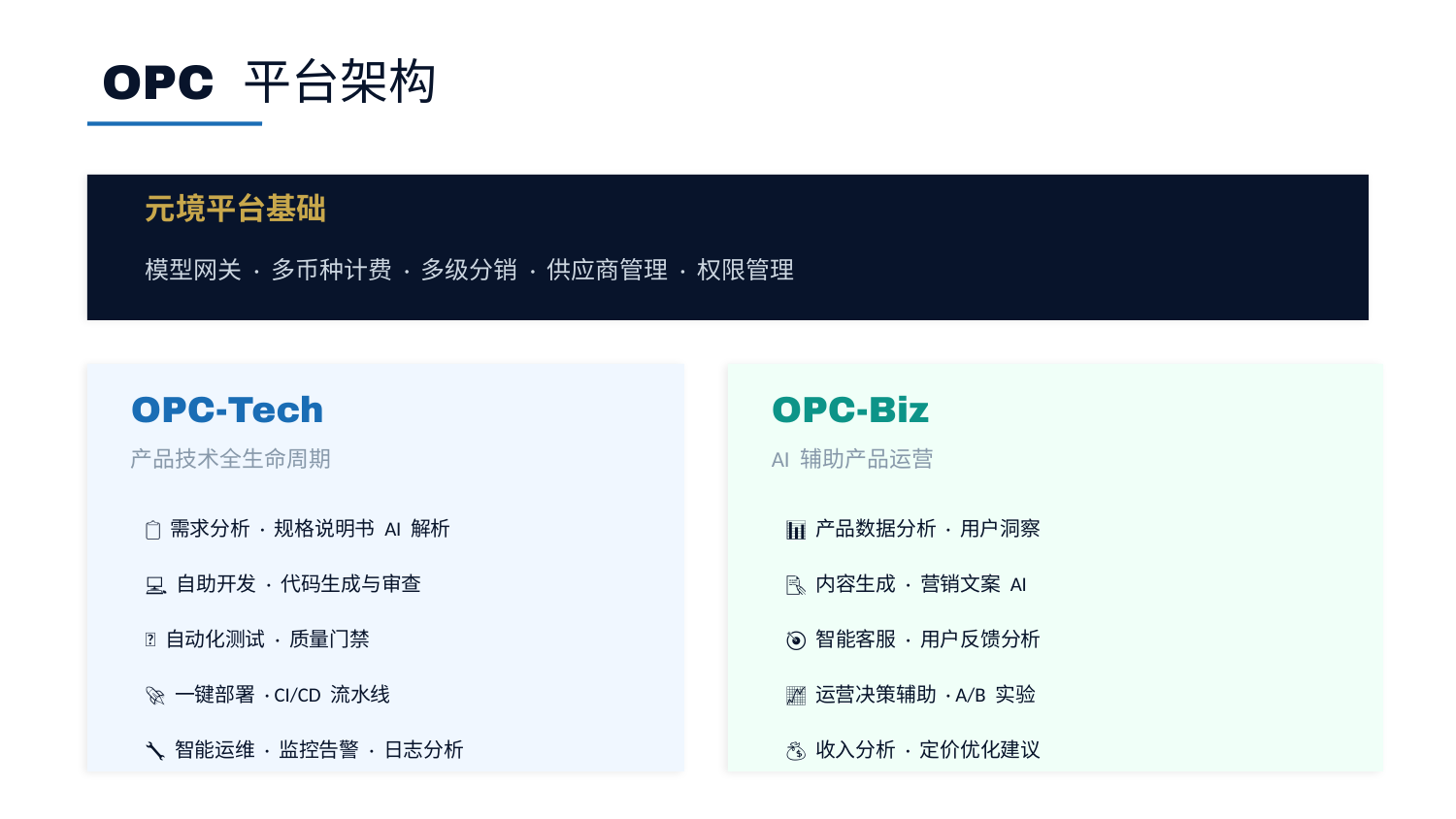

OPC 平台架构

元境平台基础
模型网关 · 多币种计费 · 多级分销 · 供应商管理 · 权限管理

OPC-Tech
OPC-Biz
产品技术全生命周期
AI 辅助产品运营
📋 需求分析 · 规格说明书 AI 解析
📊 产品数据分析 · 用户洞察
💻 自助开发 · 代码生成与审查
📝 内容生成 · 营销文案 AI
🧪 自动化测试 · 质量门禁
🎯 智能客服 · 用户反馈分析
🚀 一键部署 · CI/CD 流水线
📈 运营决策辅助 · A/B 实验
🔧 智能运维 · 监控告警 · 日志分析
💰 收入分析 · 定价优化建议